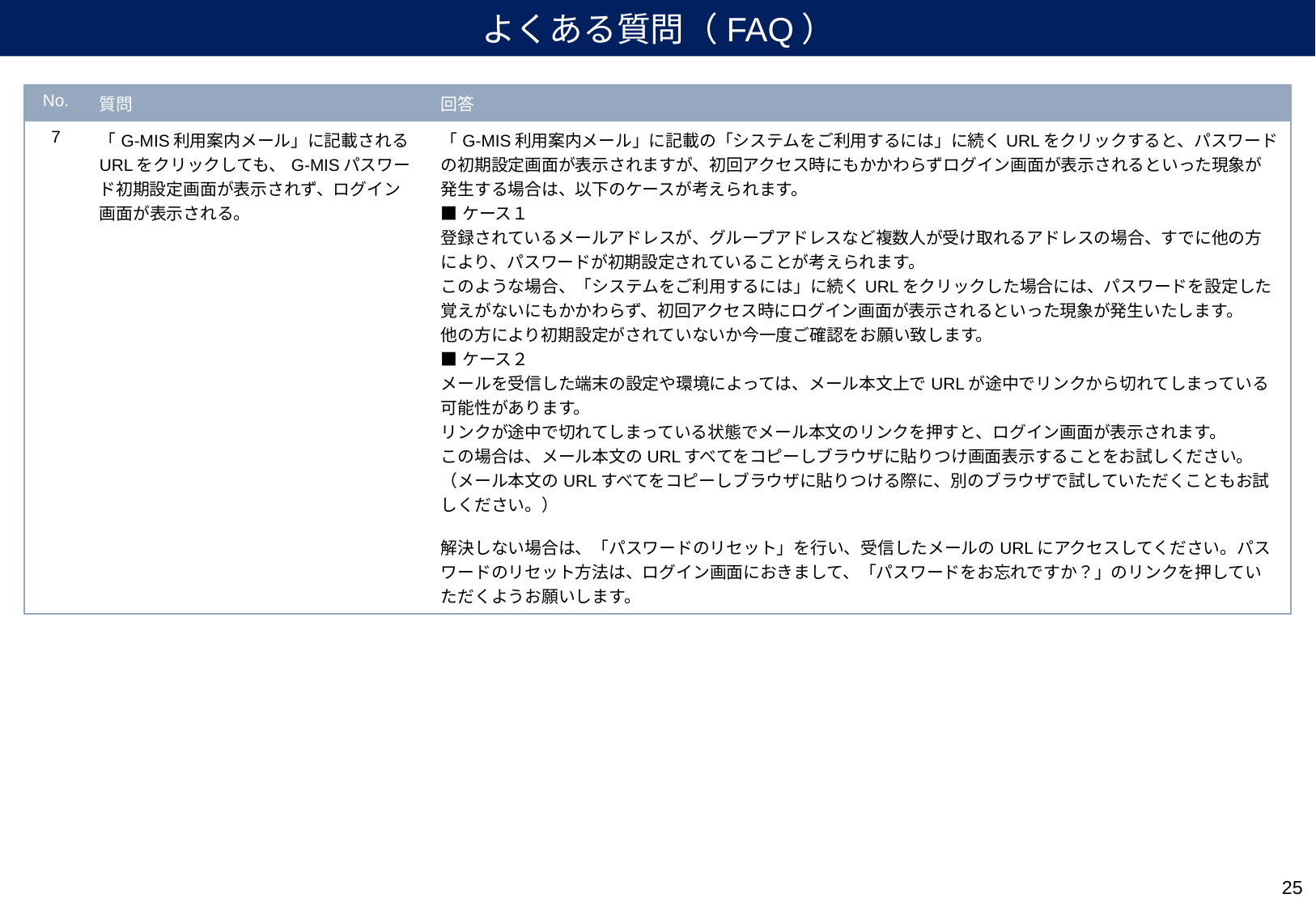

よくある質問（FAQ）
| No. | 質問 | 回答 |
| --- | --- | --- |
| 7 | 「G-MIS利用案内メール」に記載されるURLをクリックしても、G-MISパスワード初期設定画面が表示されず、ログイン画面が表示される。 | 「G-MIS利用案内メール」に記載の「システムをご利用するには」に続くURLをクリックすると、パスワードの初期設定画面が表示されますが、初回アクセス時にもかかわらずログイン画面が表示されるといった現象が発生する場合は、以下のケースが考えられます。 ■ケース１ 登録されているメールアドレスが、グループアドレスなど複数人が受け取れるアドレスの場合、すでに他の方により、パスワードが初期設定されていることが考えられます。 このような場合、「システムをご利用するには」に続くURLをクリックした場合には、パスワードを設定した覚えがないにもかかわらず、初回アクセス時にログイン画面が表示されるといった現象が発生いたします。 他の方により初期設定がされていないか今一度ご確認をお願い致します。 ■ケース２ メールを受信した端末の設定や環境によっては、メール本文上でURLが途中でリンクから切れてしまっている可能性があります。 リンクが途中で切れてしまっている状態でメール本文のリンクを押すと、ログイン画面が表示されます。 この場合は、メール本文のURLすべてをコピーしブラウザに貼りつけ画面表示することをお試しください。 （メール本文のURLすべてをコピーしブラウザに貼りつける際に、別のブラウザで試していただくこともお試しください。） 解決しない場合は、「パスワードのリセット」を行い、受信したメールのURLにアクセスしてください。パスワードのリセット方法は、ログイン画面におきまして、「パスワードをお忘れですか？」のリンクを押していただくようお願いします。 |
25